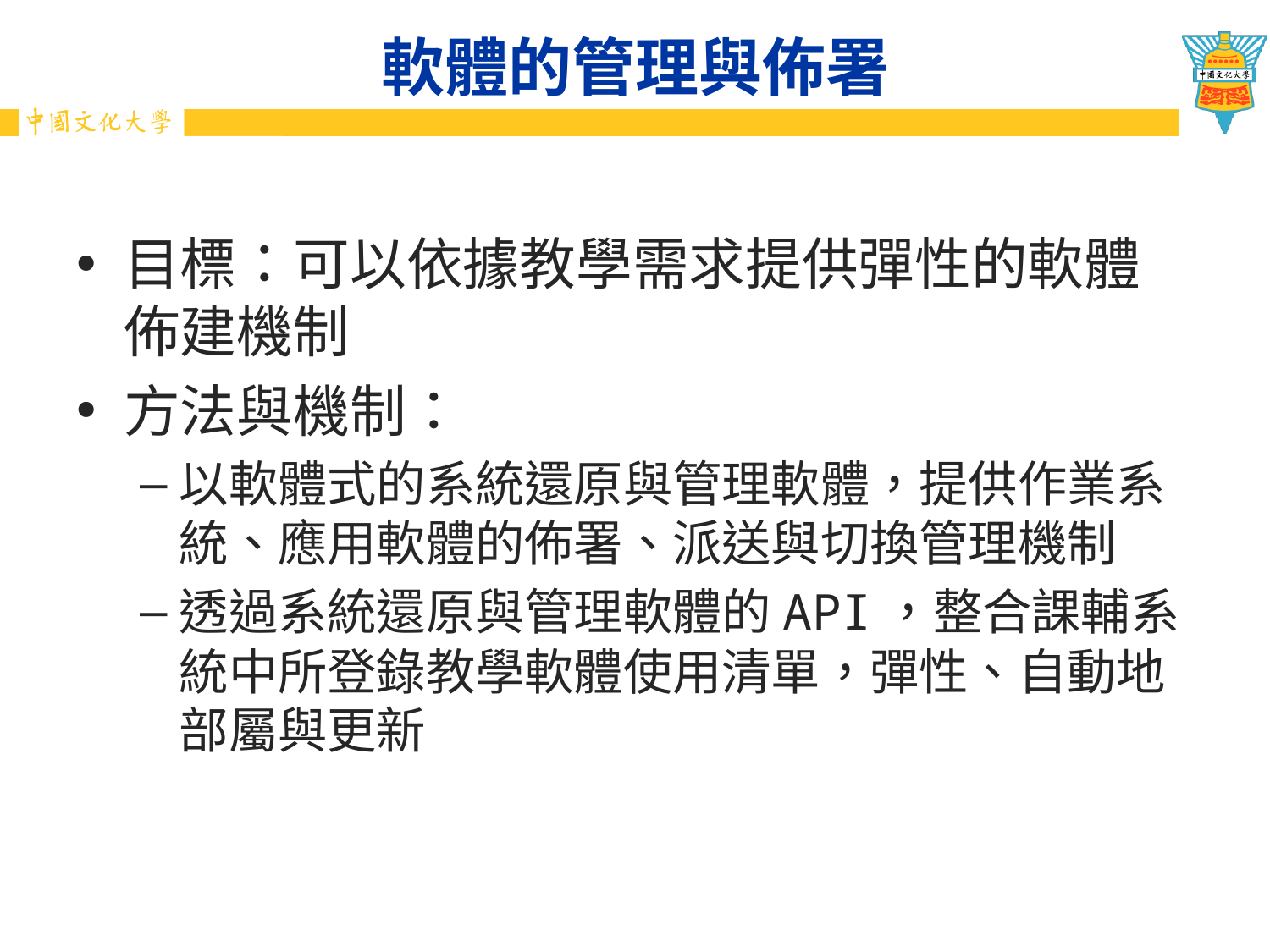

# 軟體的管理與佈署
目標：可以依據教學需求提供彈性的軟體佈建機制
方法與機制：
以軟體式的系統還原與管理軟體，提供作業系統、應用軟體的佈署、派送與切換管理機制
透過系統還原與管理軟體的API，整合課輔系統中所登錄教學軟體使用清單，彈性、自動地部屬與更新